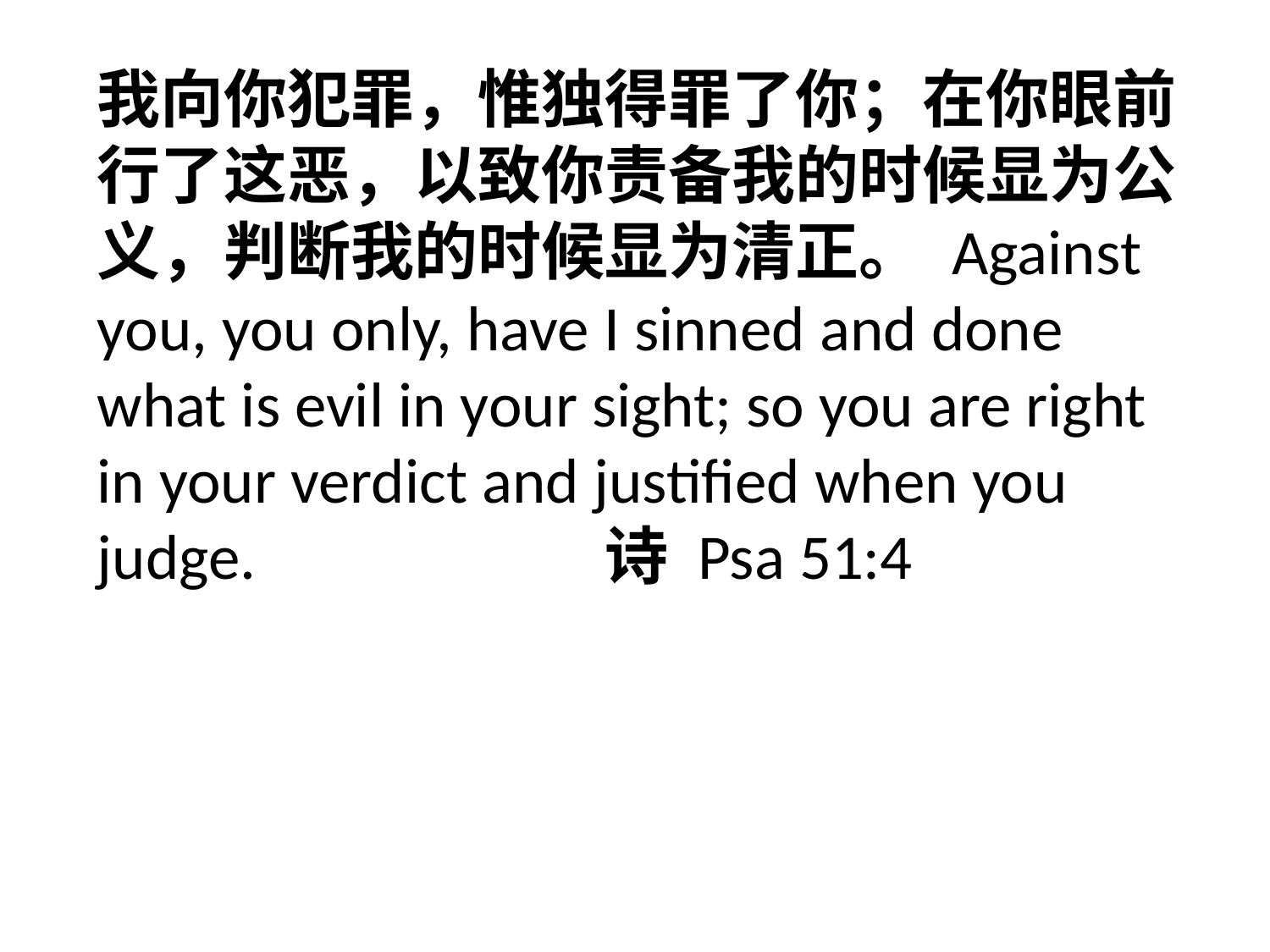

我向你犯罪，惟独得罪了你；在你眼前行了这恶，以致你责备我的时候显为公义，判断我的时候显为清正。 Against you, you only, have I sinned and done what is evil in your sight; so you are right in your verdict and justified when you judge. 			诗 Psa 51:4